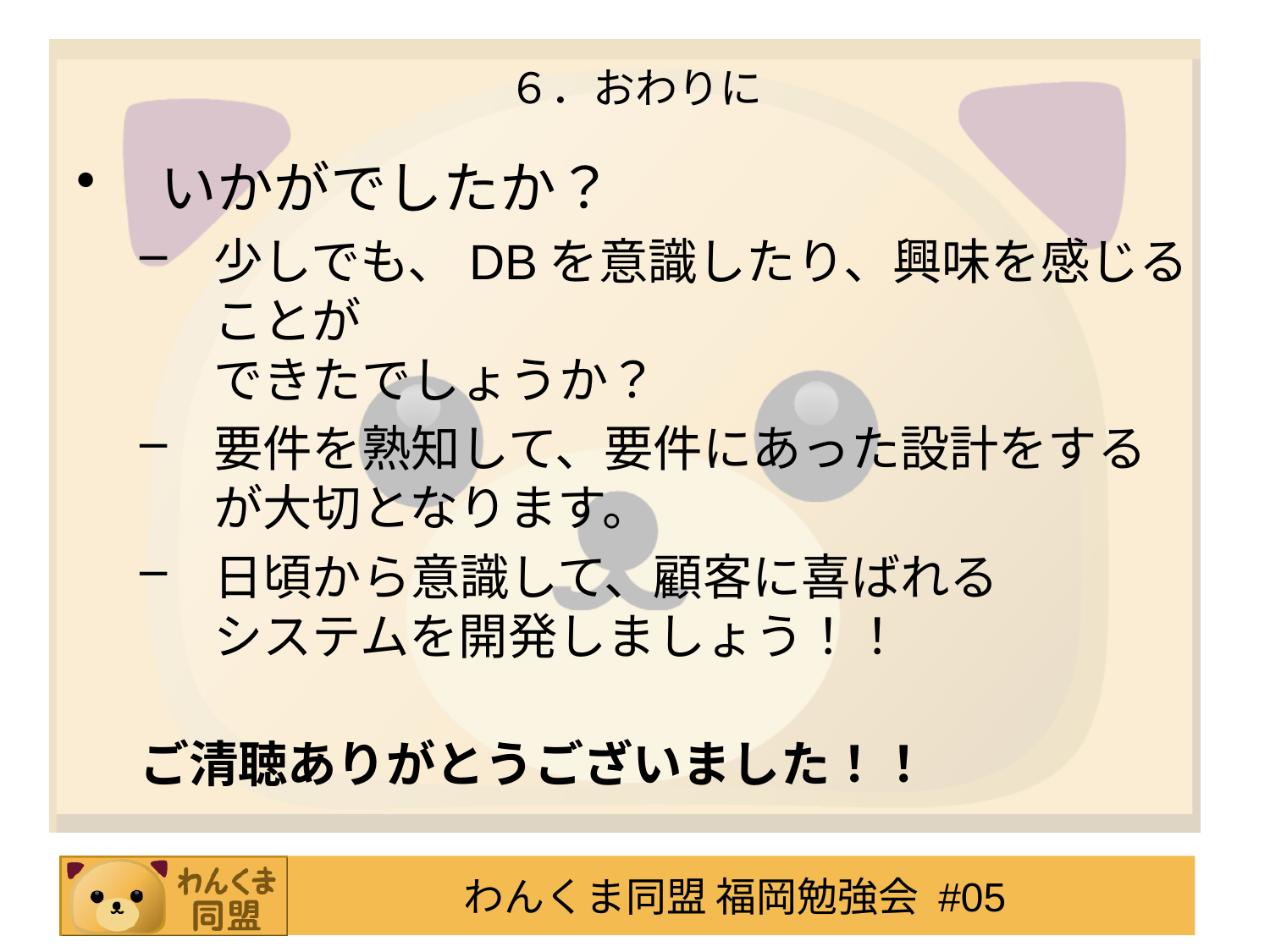

６．おわりに
いかがでしたか？
少しでも、DBを意識したり、興味を感じることが
できたでしょうか？
要件を熟知して、要件にあった設計をする
が大切となります。
日頃から意識して、顧客に喜ばれる
システムを開発しましょう！！
ご清聴ありがとうございました！！